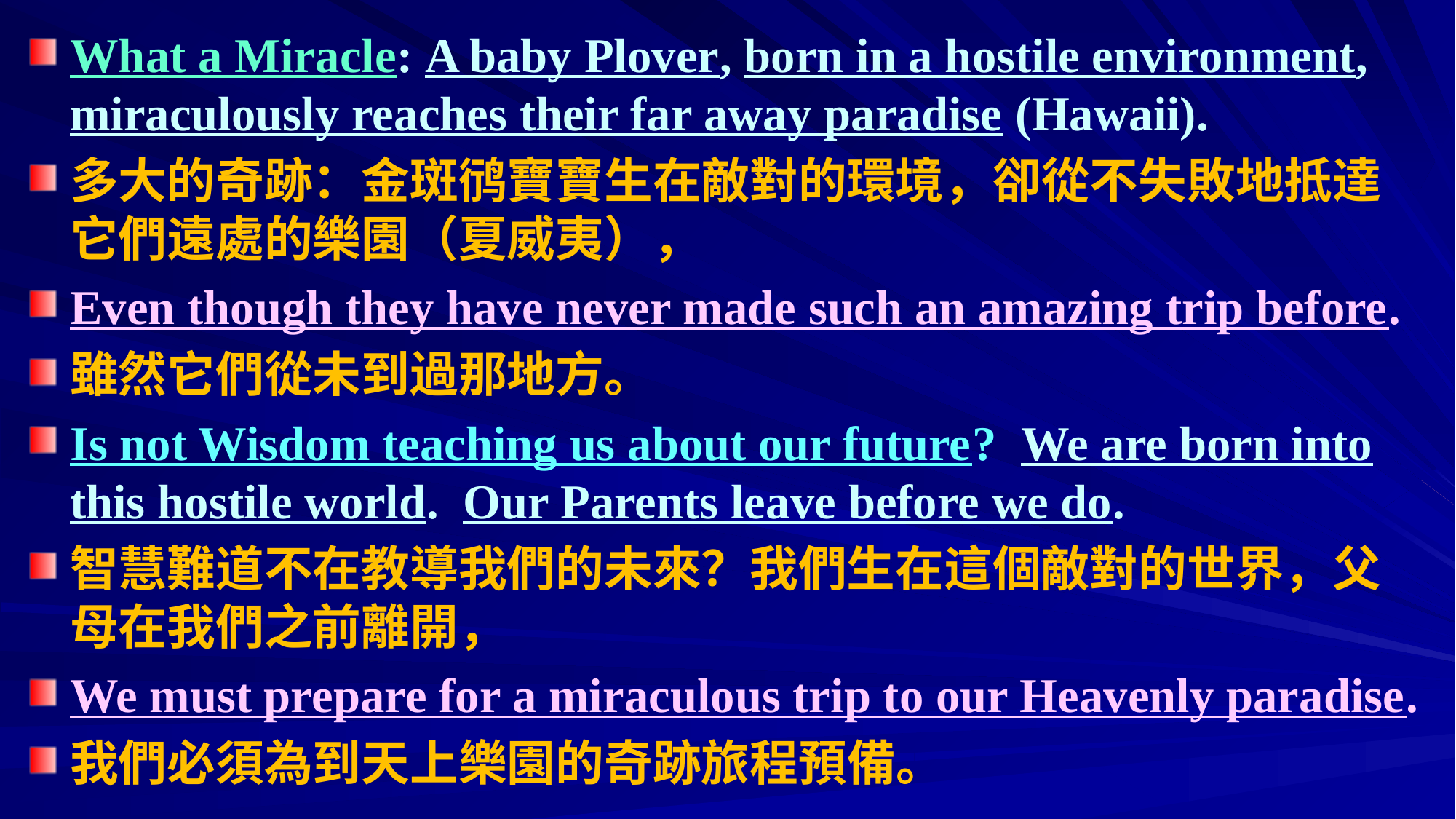

What a Miracle: A baby Plover, born in a hostile environment, miraculously reaches their far away paradise (Hawaii).
多大的奇跡：金斑鸻寶寶生在敵對的環境，卻從不失敗地抵達它們遠處的樂園（夏威夷），
Even though they have never made such an amazing trip before.
雖然它們從未到過那地方。
Is not Wisdom teaching us about our future?  We are born into this hostile world.  Our Parents leave before we do.
智慧難道不在教導我們的未來？我們生在這個敵對的世界，父母在我們之前離開，
We must prepare for a miraculous trip to our Heavenly paradise.
我們必須為到天上樂園的奇跡旅程預備。